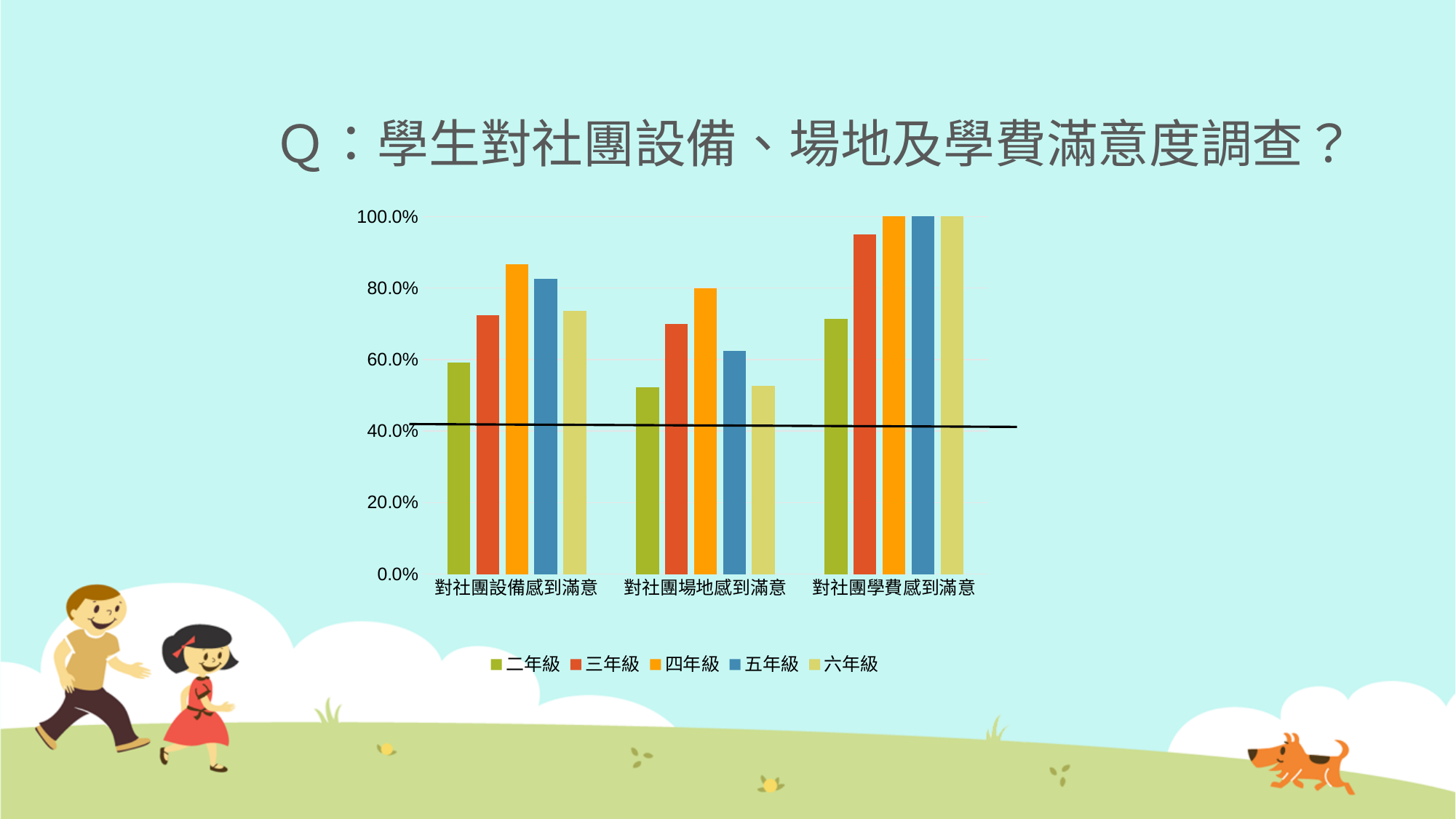

# Ｑ：學生對社團設備、場地及學費滿意度調查？

### Chart

| Category | 二年級 | 三年級 | 四年級 | 五年級 | 六年級 |
|---|---|---|---|---|---|
| 對社團設備感到滿意 | 0.591 | 0.7250000000000003 | 0.8670000000000003 | 0.8260000000000003 | 0.7370000000000003 |
| 對社團場地感到滿意 | 0.522 | 0.7000000000000003 | 0.8 | 0.6250000000000003 | 0.526 |
| 對社團學費感到滿意 | 0.7130000000000003 | 0.9500000000000003 | 1.0 | 1.0 | 1.0 |